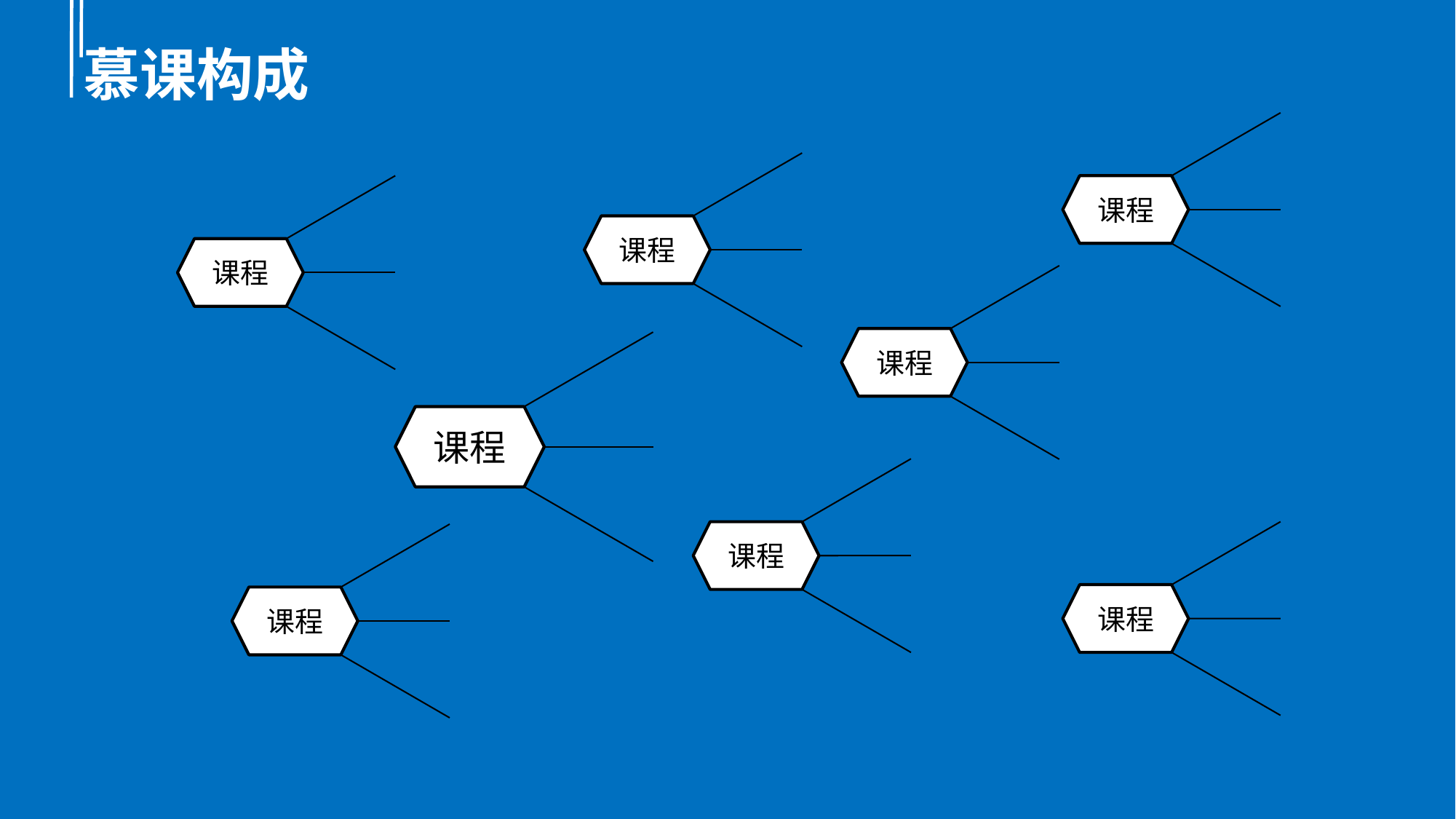

# 慕课构成
课程
课程
课程
课程
课程
课程
课程
课程